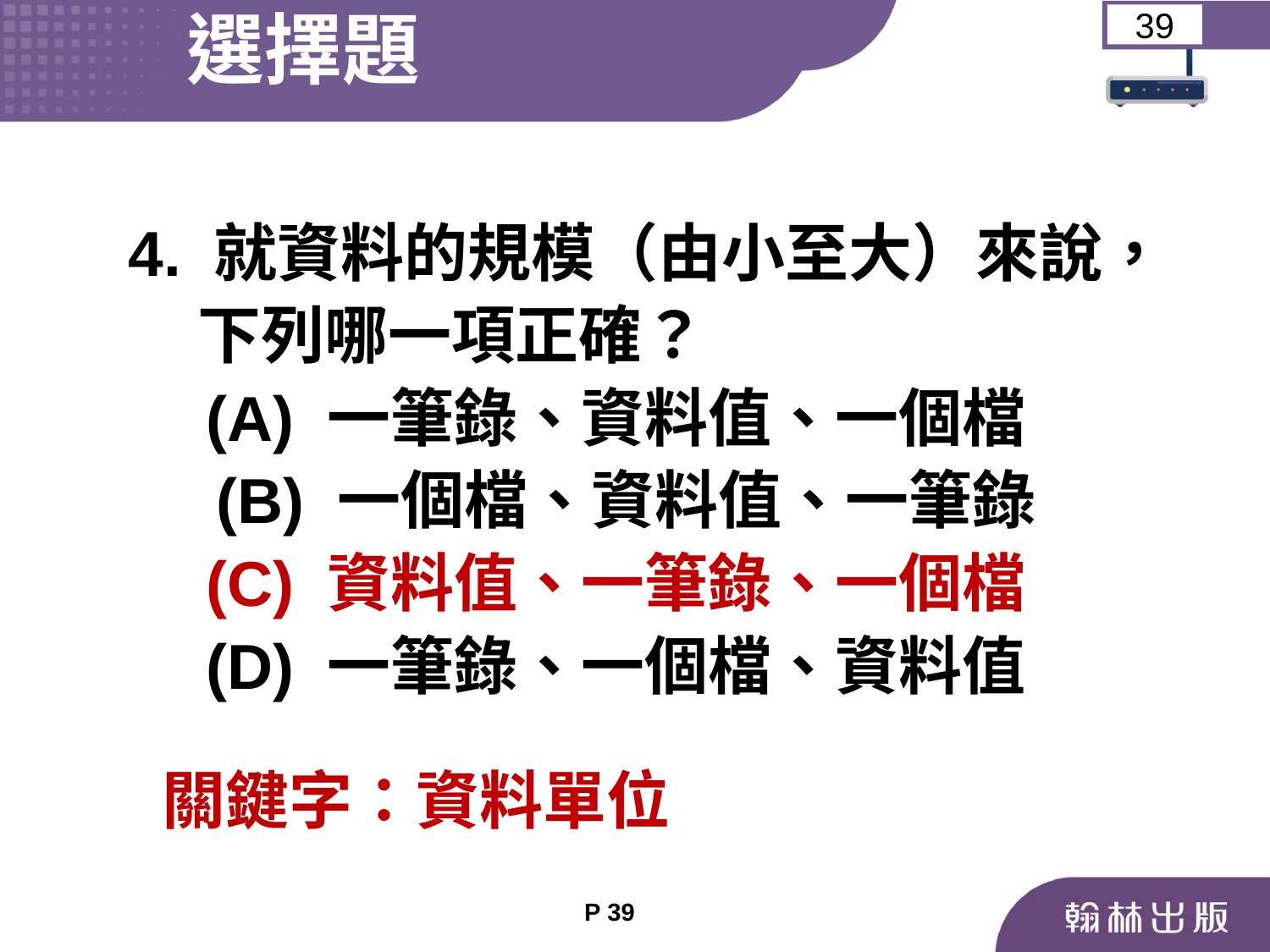

選擇題

39
 4. 就資料的規模（由小至大）來說，
     下列哪一項正確？
	    (A) 一筆錄、資料值、一個檔
      (B) 一個檔、資料值、一筆錄
	    (C) 資料值、一筆錄、一個檔
	    (D) 一筆錄、一個檔、資料值

關鍵字：資料單位
P 39